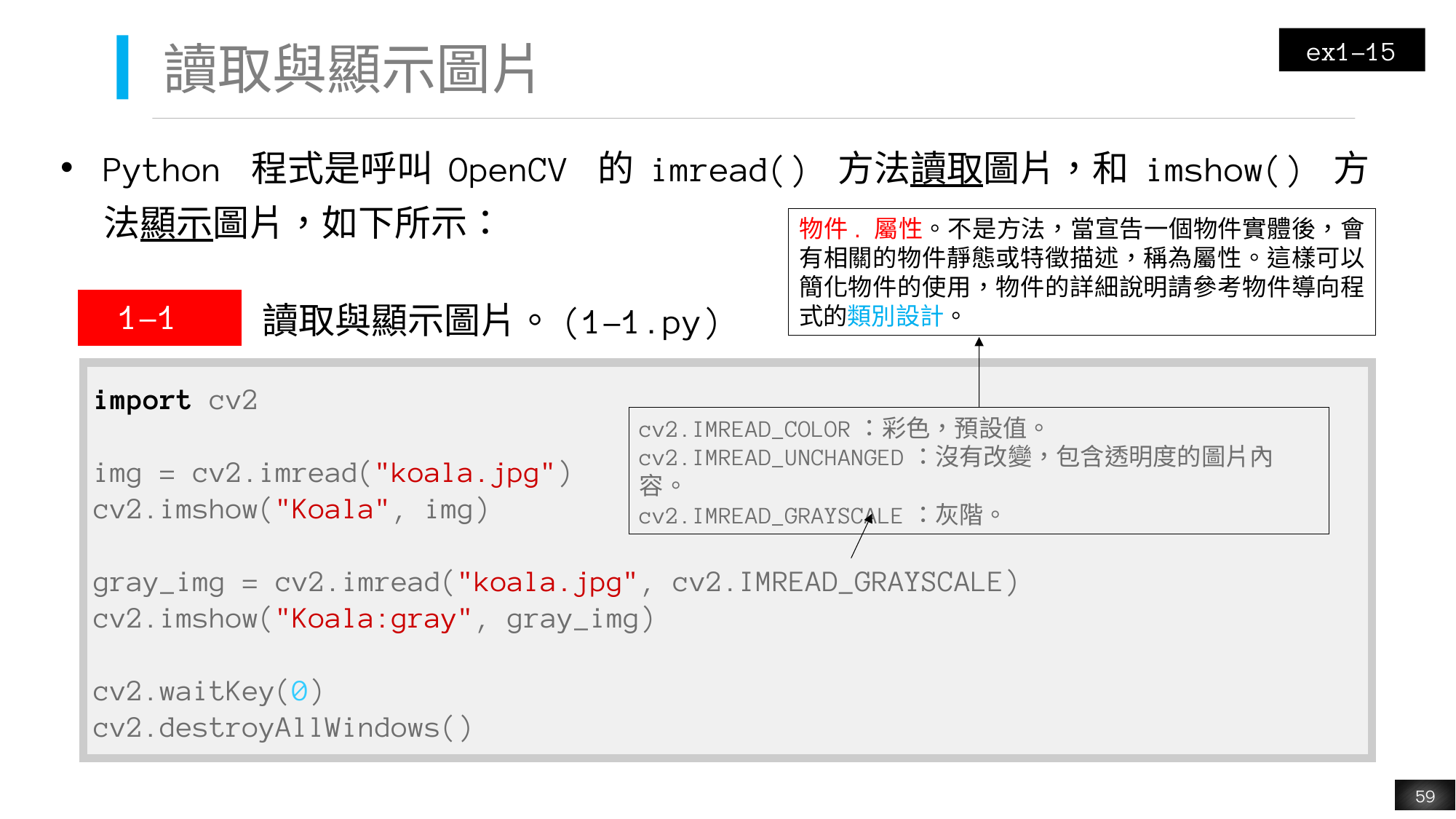

ex1-15
# 讀取與顯示圖片

Python 程式是呼叫 OpenCV 的 imread() 方法讀取圖片，和 imshow() 方法顯示圖片，如下所示：
物件. 屬性。不是方法，當宣告一個物件實體後，會有相關的物件靜態或特徵描述，稱為屬性。這樣可以簡化物件的使用，物件的詳細說明請參考物件導向程式的類別設計。
| 1-1 | 讀取與顯示圖片。(1-1.py) |
| --- | --- |
| import cv2 img = cv2.imread("koala.jpg") cv2.imshow("Koala", img) gray\_img = cv2.imread("koala.jpg", cv2.IMREAD\_GRAYSCALE) cv2.imshow("Koala:gray", gray\_img) cv2.waitKey(0) cv2.destroyAllWindows() |
| --- |
cv2.IMREAD_COLOR：彩色，預設值。
cv2.IMREAD_UNCHANGED：沒有改變，包含透明度的圖片內容。
cv2.IMREAD_GRAYSCALE：灰階。